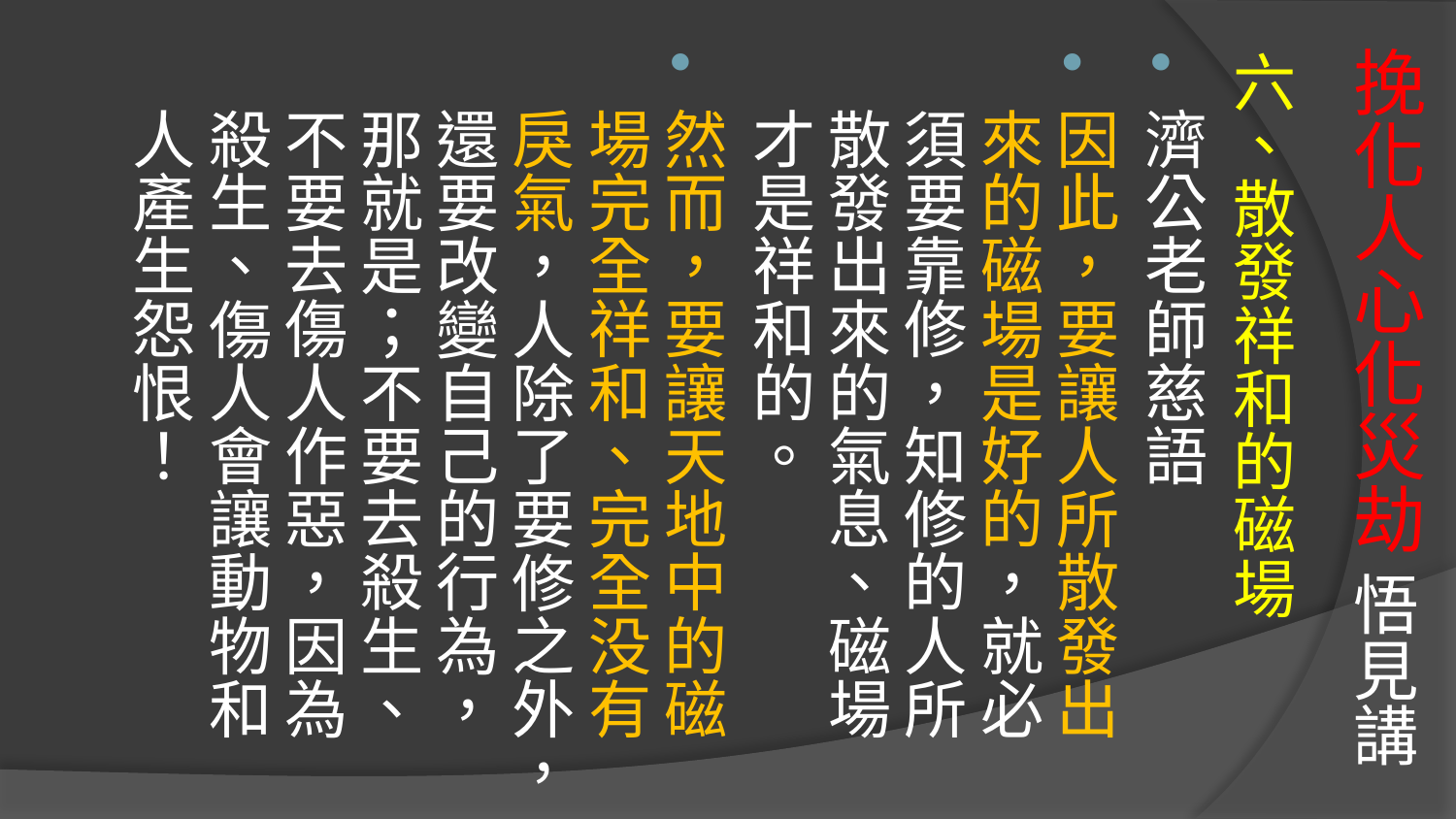

# 挽化人心化災劫 悟見講
六、散發祥和的磁場
濟公老師慈語
因此，要讓人所散發出來的磁場是好的，就必須要靠修，知修的人所散發出來的氣息、磁場才是祥和的。
然而，要讓天地中的磁場完全祥和、完全没有戾氣，人除了要修之外，還要改變自己的行為，那就是；不要去殺生、不要去傷人作惡，因為殺生、傷人會讓動物和人產生怨恨！